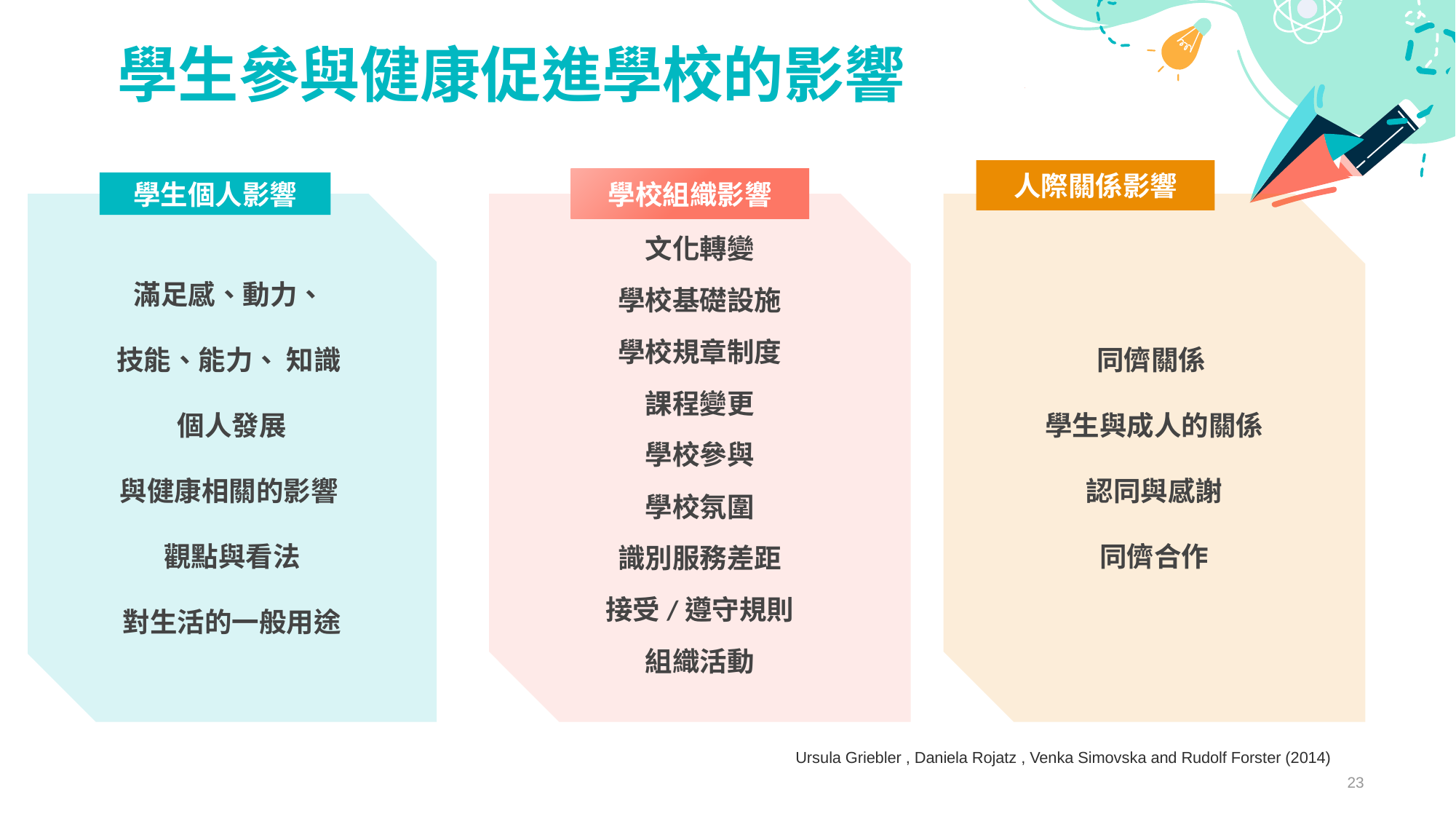

學生參與健康促進學校的影響
人際關係影響
學校組織影響
學生個人影響
滿足感、動力、

技能、能力、 知識

個人發展

與健康相關的影響

觀點與看法

對生活的一般用途
文化轉變

學校基礎設施

學校規章制度

課程變更

學校參與

學校氛圍

識別服務差距

接受/遵守規則

組織活動
同儕關係

學生與成人的關係

認同與感謝

同儕合作
Ursula Griebler , Daniela Rojatz , Venka Simovska and Rudolf Forster (2014)
23